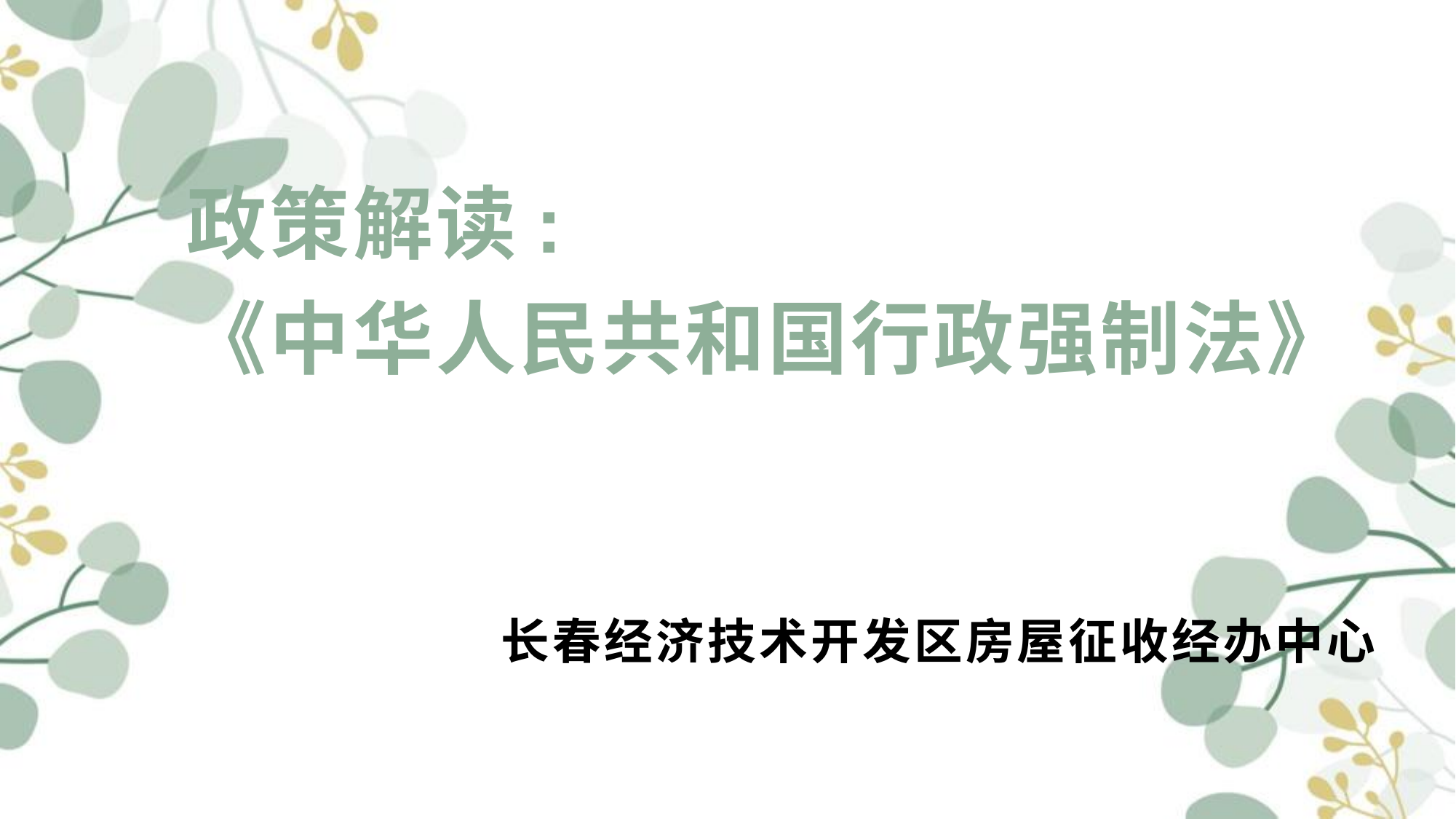

政策解读:
《中华人民共和国行政强制法》

长春经济技术开发区房屋征收经办中心